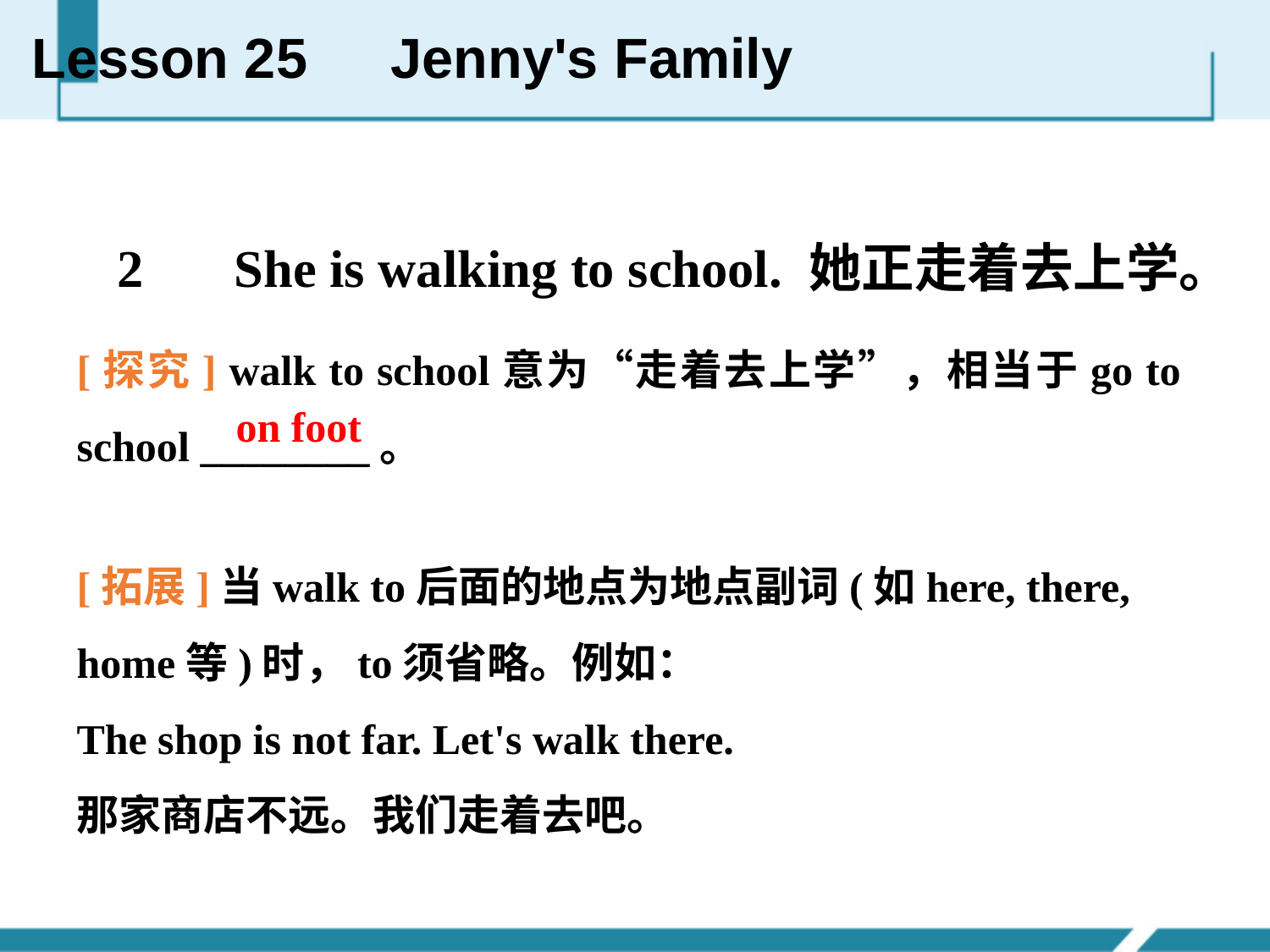

Lesson 25　Jenny's Family
　2　 She is walking to school. 她正走着去上学。
[探究] walk to school意为“走着去上学”，相当于go to school ________。
on foot
[拓展]当walk to后面的地点为地点副词(如here, there, home等)时，to须省略。例如：
The shop is not far. Let's walk there.
那家商店不远。我们走着去吧。